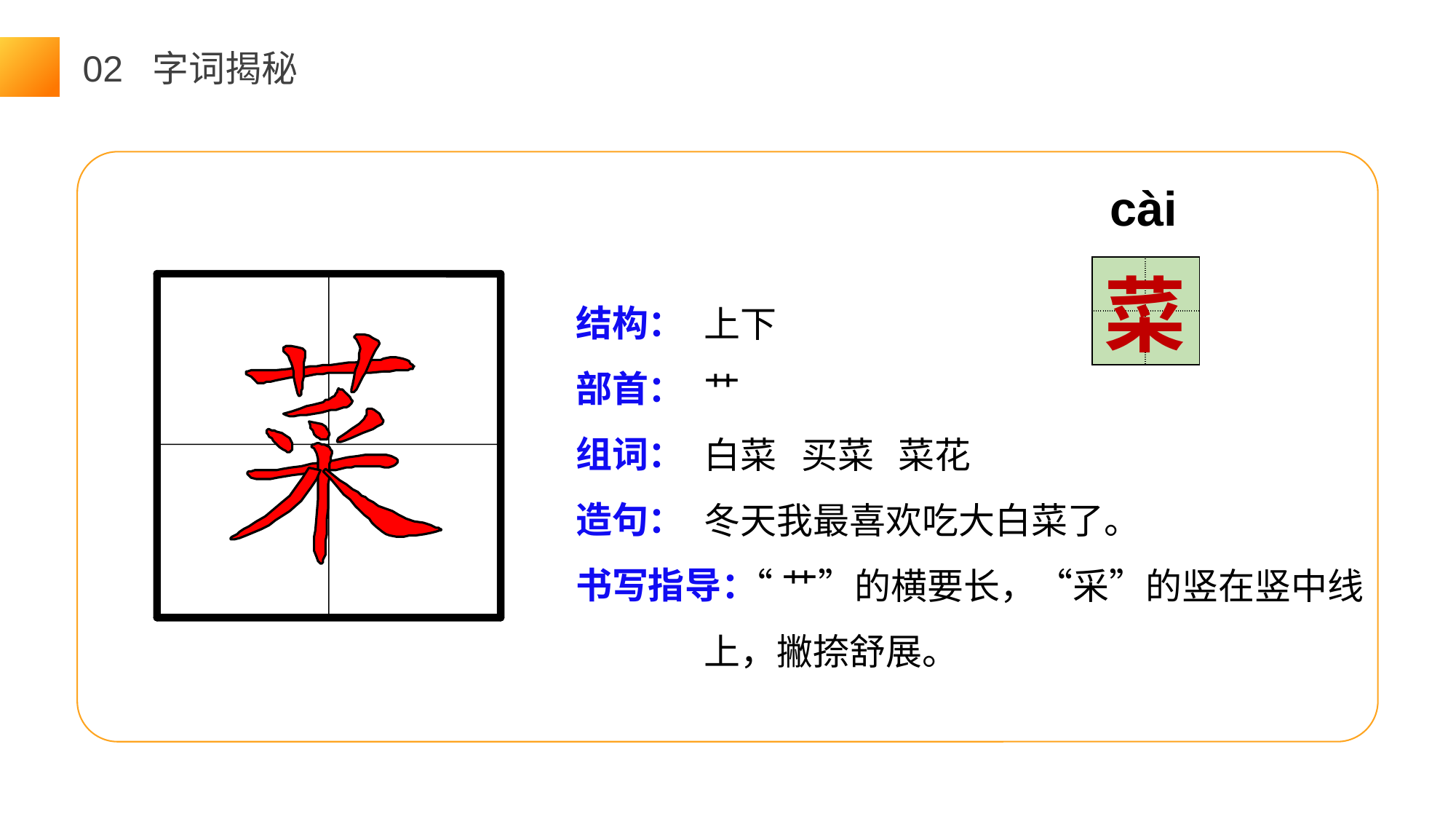

02  字词揭秘
cài
|  |  |
| --- | --- |
|  |  |
菜
结构：
部首：
组词：
造句：
书写指导：

上下
艹
白菜   买菜   菜花
冬天我最喜欢吃大白菜了。
    “艹”的横要长，“采”的竖在竖中线上，撇捺舒展。